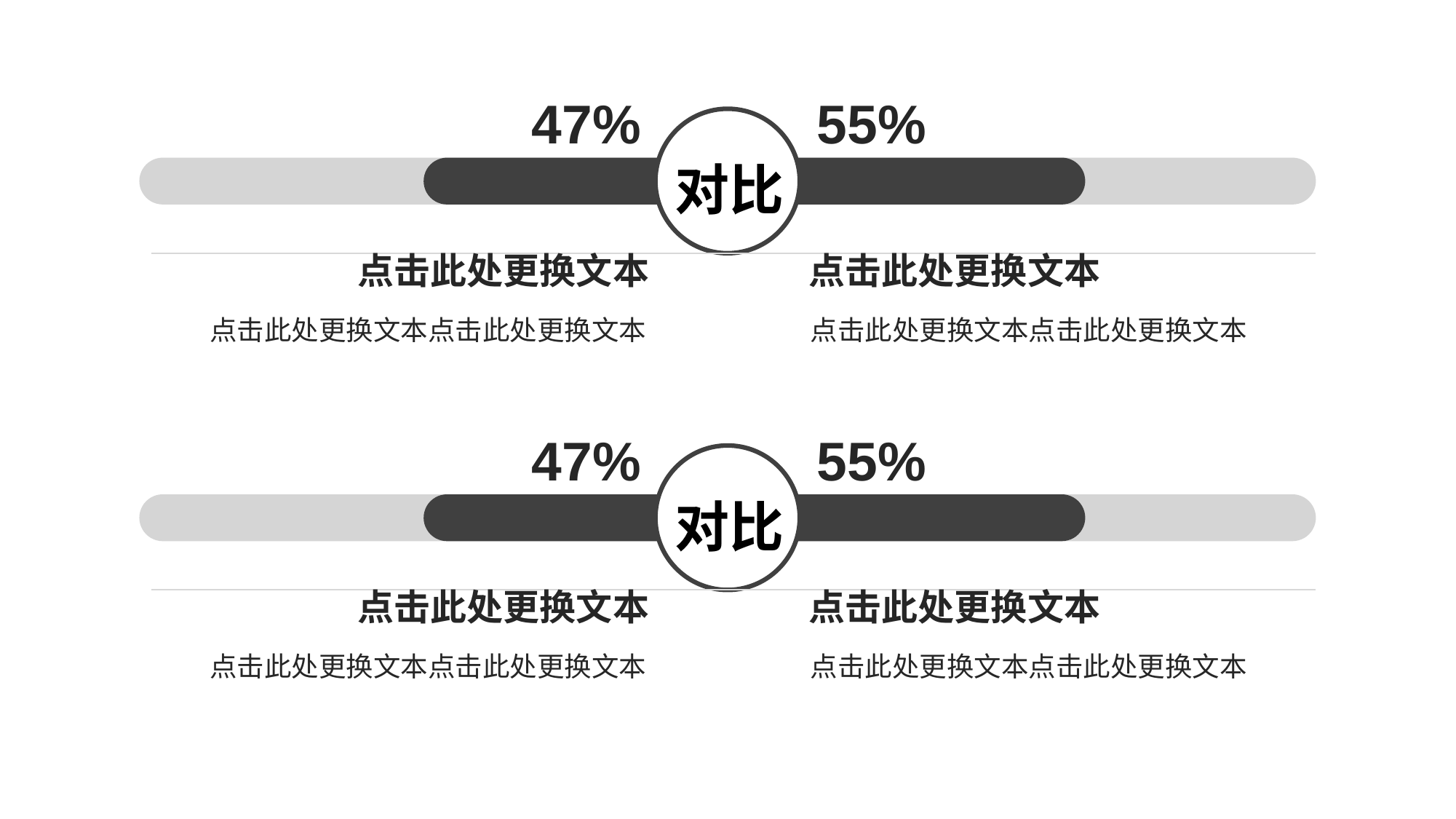

47%
55%

对比

点击此处更换文本
点击此处更换文本
点击此处更换文本点击此处更换文本
点击此处更换文本点击此处更换文本
47%
55%

对比

点击此处更换文本
点击此处更换文本
点击此处更换文本点击此处更换文本
点击此处更换文本点击此处更换文本